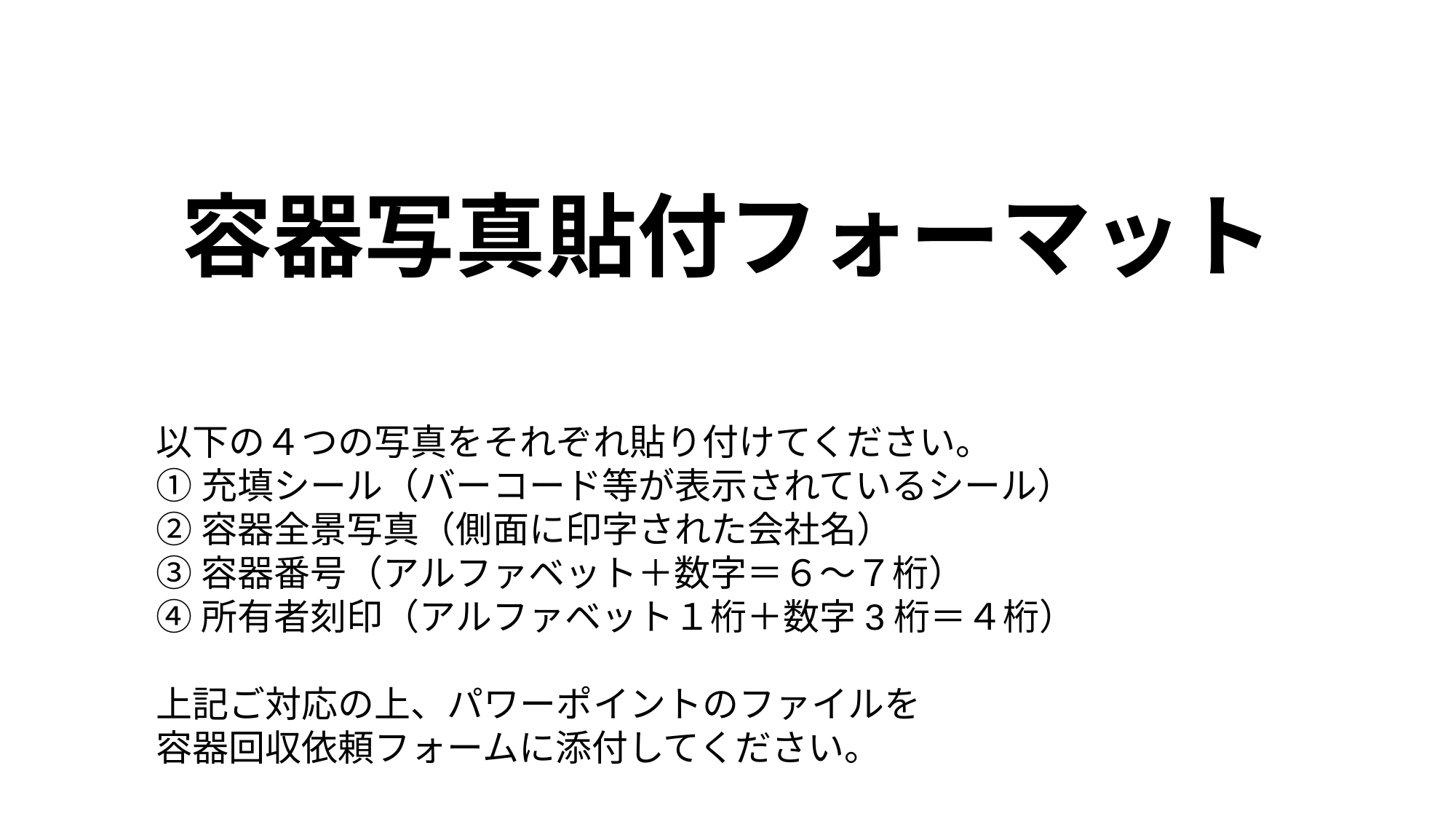

容器写真貼付フォーマット
以下の４つの写真をそれぞれ貼り付けてください。
①充填シール（バーコード等が表示されているシール）
②容器全景写真（側面に印字された会社名）
③容器番号（アルファベット＋数字＝６～７桁）
④所有者刻印（アルファベット１桁＋数字3桁＝４桁）

上記ご対応の上、パワーポイントのファイルを
容器回収依頼フォームに添付してください。